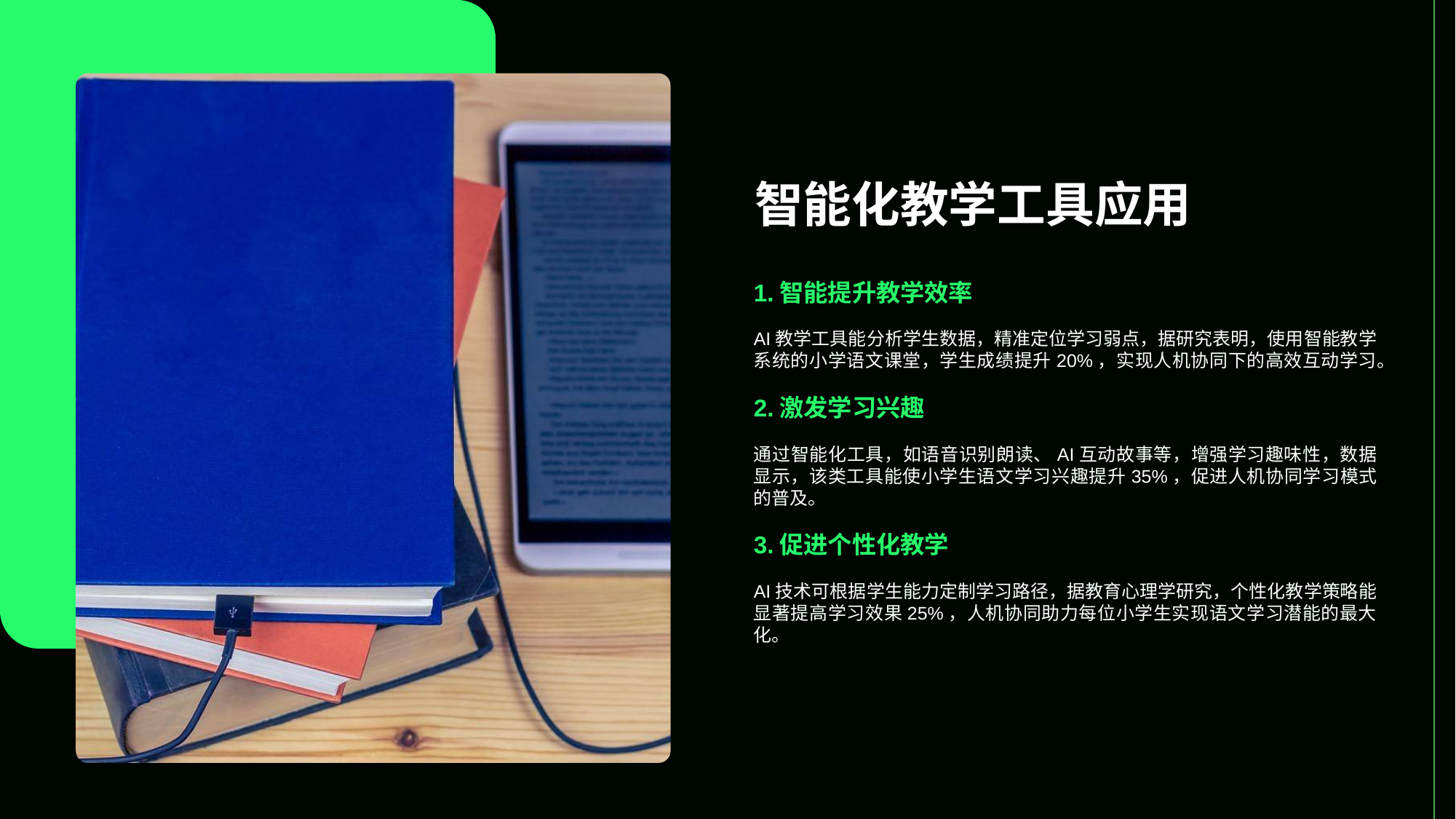

智能化教学工具应用
1.智能提升教学效率
AI教学工具能分析学生数据，精准定位学习弱点，据研究表明，使用智能教学系统的小学语文课堂，学生成绩提升20%，实现人机协同下的高效互动学习。
2.激发学习兴趣
通过智能化工具，如语音识别朗读、AI互动故事等，增强学习趣味性，数据显示，该类工具能使小学生语文学习兴趣提升35%，促进人机协同学习模式的普及。
3.促进个性化教学
AI技术可根据学生能力定制学习路径，据教育心理学研究，个性化教学策略能显著提高学习效果25%，人机协同助力每位小学生实现语文学习潜能的最大化。